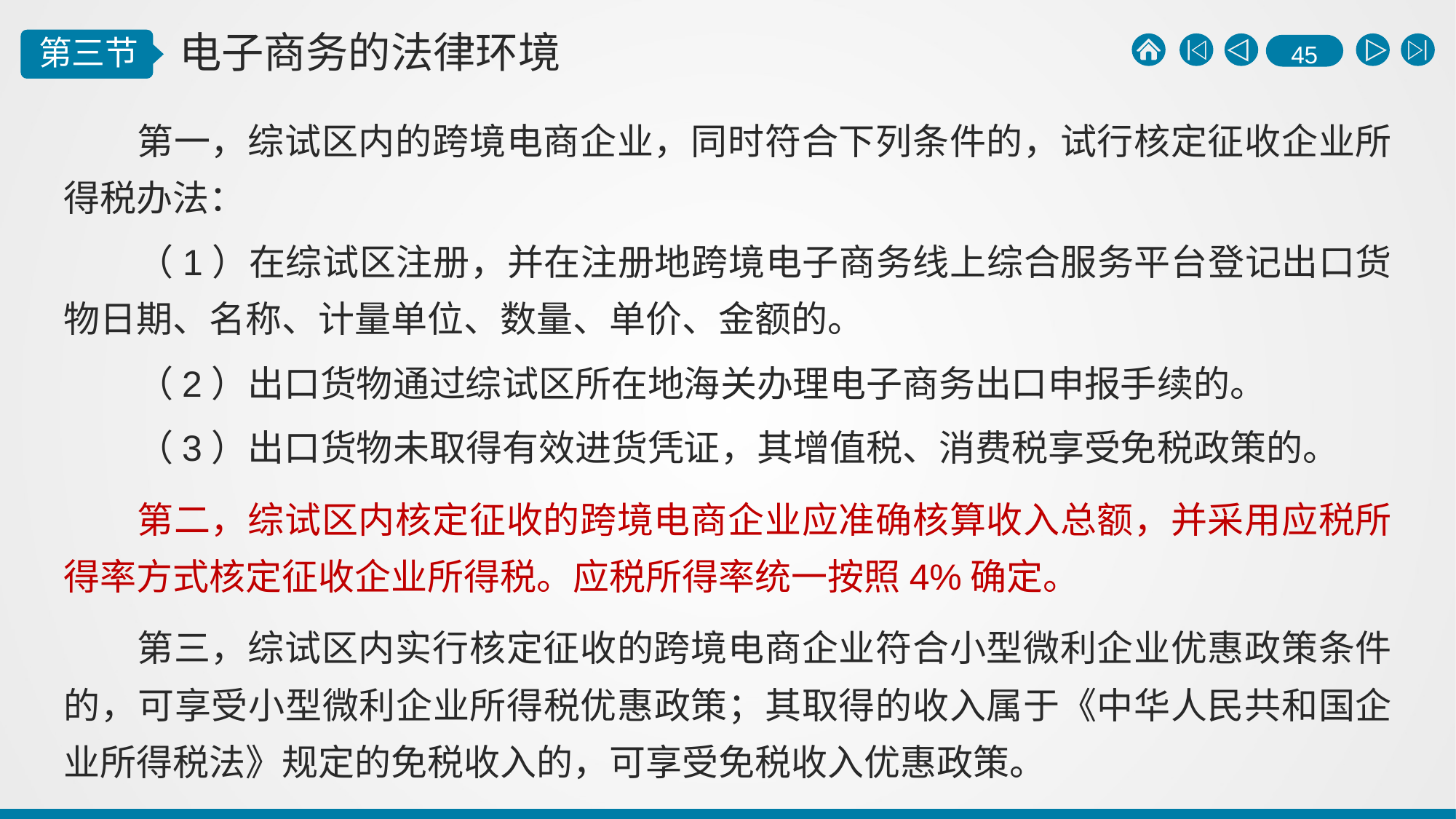

第一，综试区内的跨境电商企业，同时符合下列条件的，试行核定征收企业所得税办法：
（1）在综试区注册，并在注册地跨境电子商务线上综合服务平台登记出口货物日期、名称、计量单位、数量、单价、金额的。
（2）出口货物通过综试区所在地海关办理电子商务出口申报手续的。
（3）出口货物未取得有效进货凭证，其增值税、消费税享受免税政策的。
第二，综试区内核定征收的跨境电商企业应准确核算收入总额，并采用应税所得率方式核定征收企业所得税。应税所得率统一按照4%确定。
第三，综试区内实行核定征收的跨境电商企业符合小型微利企业优惠政策条件的，可享受小型微利企业所得税优惠政策；其取得的收入属于《中华人民共和国企业所得税法》规定的免税收入的，可享受免税收入优惠政策。